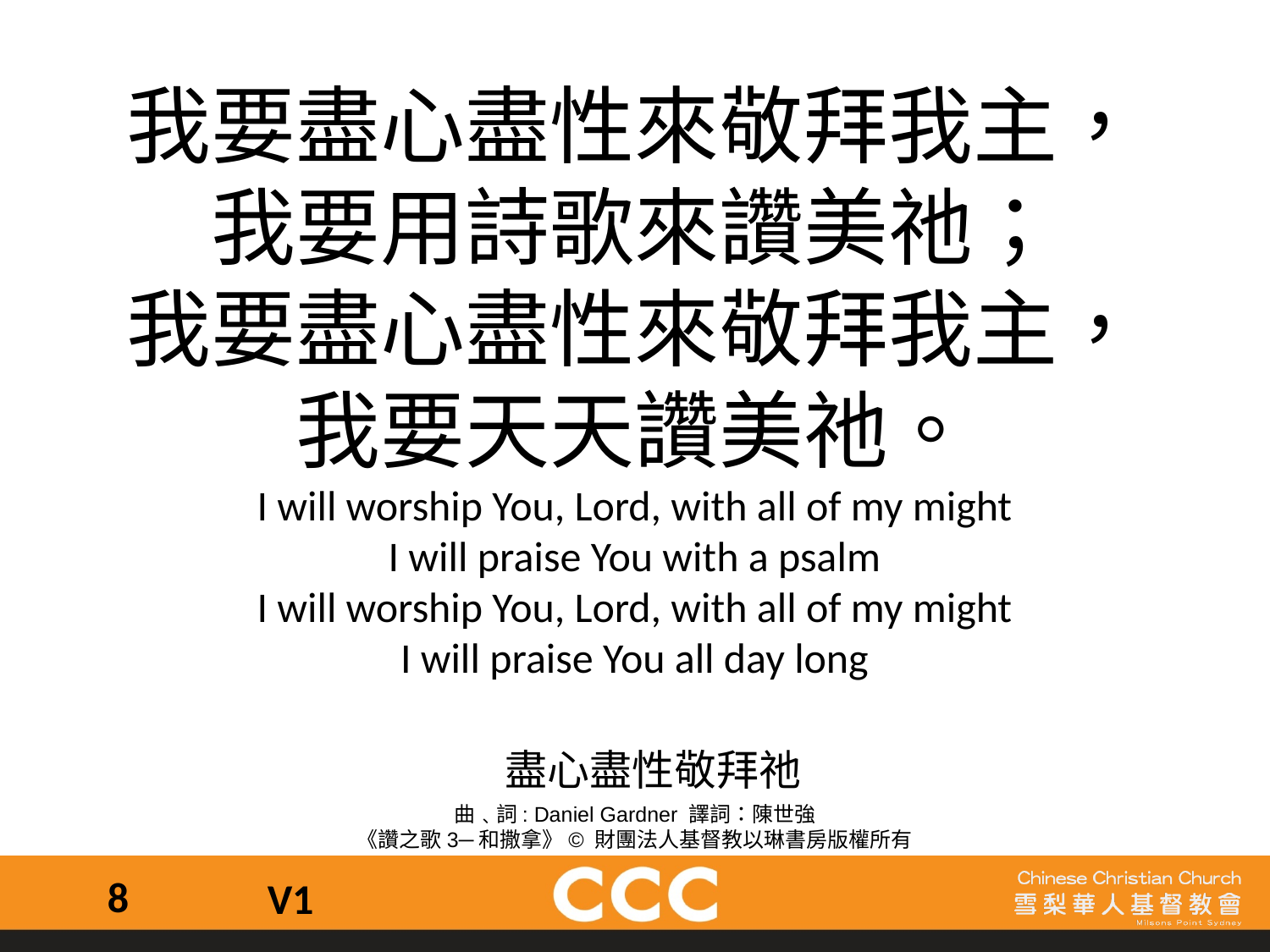

我要盡心盡性來敬拜我主，
我要用詩歌來讚美祂；
我要盡心盡性來敬拜我主，
我要天天讚美祂。
I will worship You, Lord, with all of my might
I will praise You with a psalm
I will worship You, Lord, with all of my might
I will praise You all day long
 盡心盡性敬拜祂
曲﹑詞: Daniel Gardner 譯詞：陳世強
《讚之歌3─和撒拿》© 財團法人基督教以琳書房版權所有
8
V1